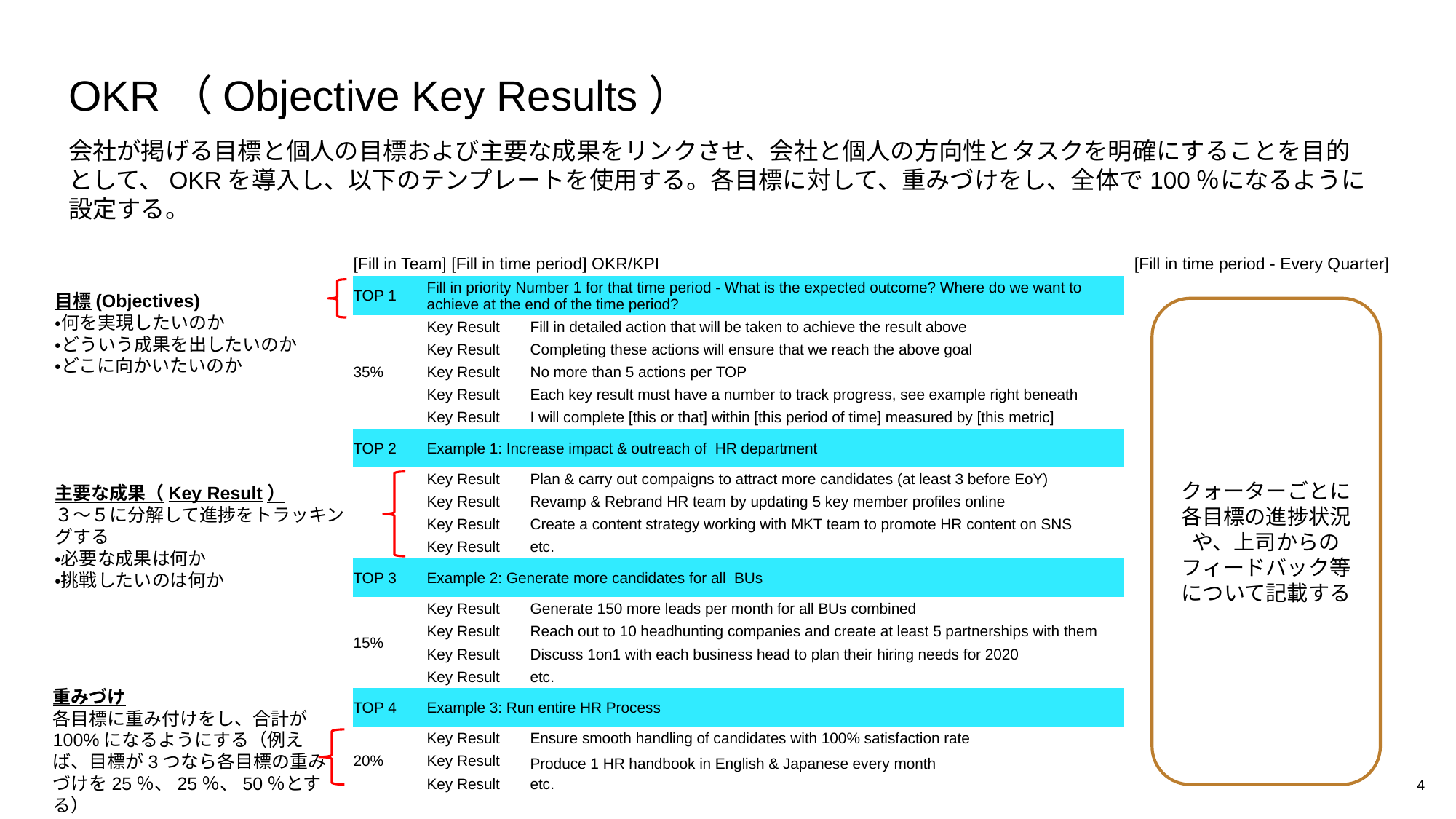

# OKR（Objective Key Results）
会社が掲げる目標と個人の目標および主要な成果をリンクさせ、会社と個人の方向性とタスクを明確にすることを目的として、OKRを導入し、以下のテンプレートを使用する。各目標に対して、重みづけをし、全体で100％になるように設定する。
| [Fill in Team] [Fill in time period] OKR/KPI |  |  | [Fill in time period - Every Quarter] |
| --- | --- | --- | --- |
| TOP 1 | Fill in priority Number 1 for that time period - What is the expected outcome? Where do we want to achieve at the end of the time period? |  |  |
| 35% | Key Result | Fill in detailed action that will be taken to achieve the result above |  |
|  | Key Result | Completing these actions will ensure that we reach the above goal |  |
|  | Key Result | No more than 5 actions per TOP |  |
|  | Key Result | Each key result must have a number to track progress, see example right beneath |  |
|  | Key Result | I will complete [this or that] within [this period of time] measured by [this metric] |  |
| TOP 2 | Example 1: Increase impact & outreach of HR department |  |  |
|  | Key Result | Plan & carry out compaigns to attract more candidates (at least 3 before EoY) |  |
|  | Key Result | Revamp & Rebrand HR team by updating 5 key member profiles online |  |
|  | Key Result | Create a content strategy working with MKT team to promote HR content on SNS |  |
|  | Key Result | etc. |  |
| TOP 3 | Example 2: Generate more candidates for all BUs |  |  |
| 15% | Key Result | Generate 150 more leads per month for all BUs combined |  |
|  | Key Result | Reach out to 10 headhunting companies and create at least 5 partnerships with them |  |
|  | Key Result | Discuss 1on1 with each business head to plan their hiring needs for 2020 |  |
|  | Key Result | etc. |  |
| TOP 4 | Example 3: Run entire HR Process |  |  |
| 20% | Key Result | Ensure smooth handling of candidates with 100% satisfaction rate |  |
|  | Key Result | Produce 1 HR handbook in English & Japanese every month |  |
|  | Key Result | etc. |  |

目標(Objectives)
・何を実現したいのか
・どういう成果を出したいのか
・どこに向かいたいのか
クォーターごとに各目標の進捗状況や、上司からのフィードバック等について記載する

主要な成果（Key Result）
３～５に分解して進捗をトラッキングする
・必要な成果は何か
・挑戦したいのは何か
重みづけ
各目標に重み付けをし、合計が100%になるようにする（例えば、目標が3つなら各目標の重みづけを25％、25％、50％とする）

4